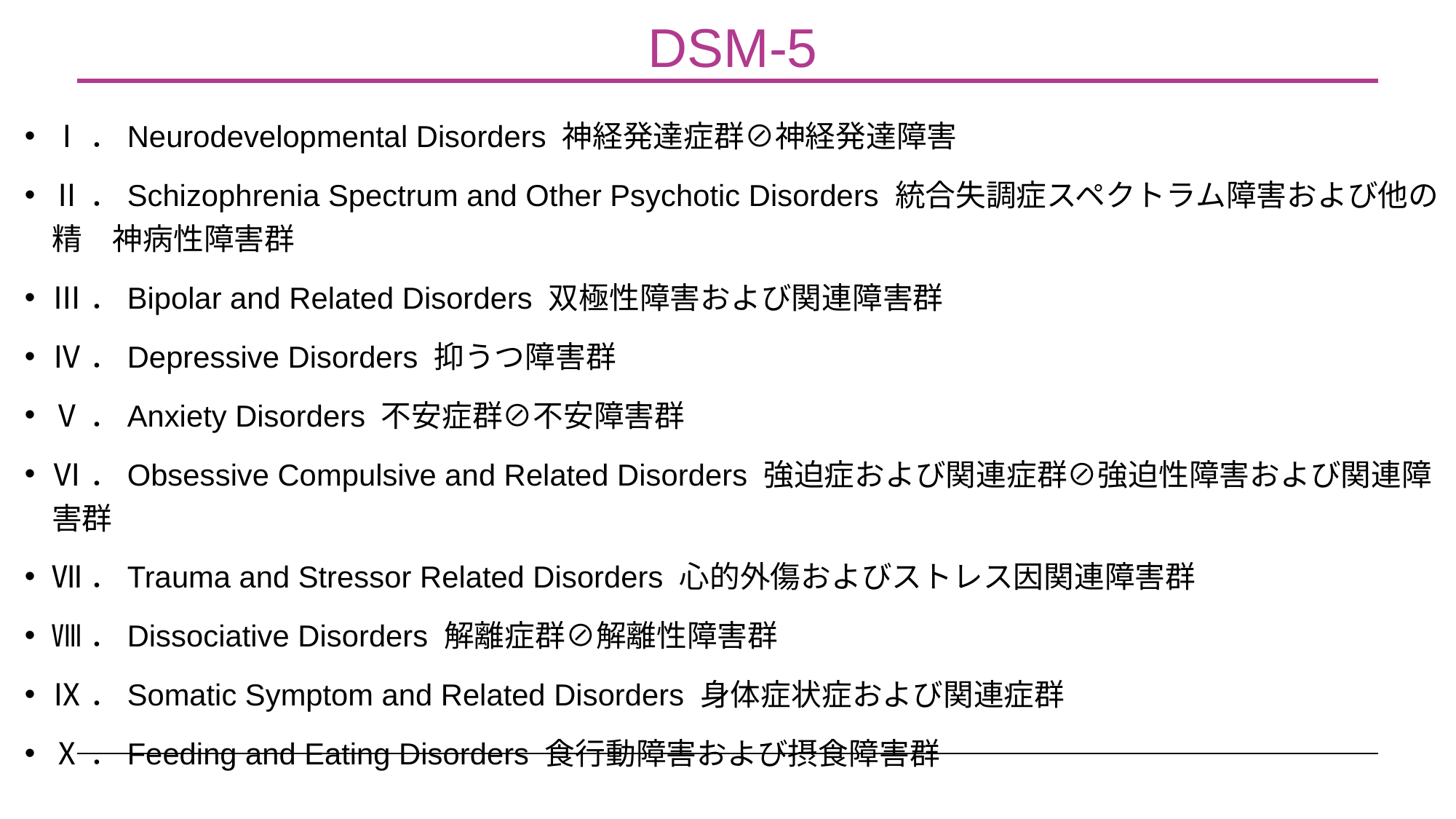

# DSM-5
Ⅰ．Neurodevelopmental Disorders 神経発達症群⊘神経発達障害
Ⅱ．Schizophrenia Spectrum and Other Psychotic Disorders 統合失調症スペクトラム障害および他の精　神病性障害群
Ⅲ．Bipolar and Related Disorders 双極性障害および関連障害群
Ⅳ．Depressive Disorders 抑うつ障害群
Ⅴ．Anxiety Disorders 不安症群⊘不安障害群
Ⅵ．Obsessive Compulsive and Related Disorders 強迫症および関連症群⊘強迫性障害および関連障害群
Ⅶ．Trauma and Stressor Related Disorders 心的外傷およびストレス因関連障害群
Ⅷ．Dissociative Disorders 解離症群⊘解離性障害群
Ⅸ．Somatic Symptom and Related Disorders 身体症状症および関連症群
Ⅹ．Feeding and Eating Disorders 食行動障害および摂食障害群